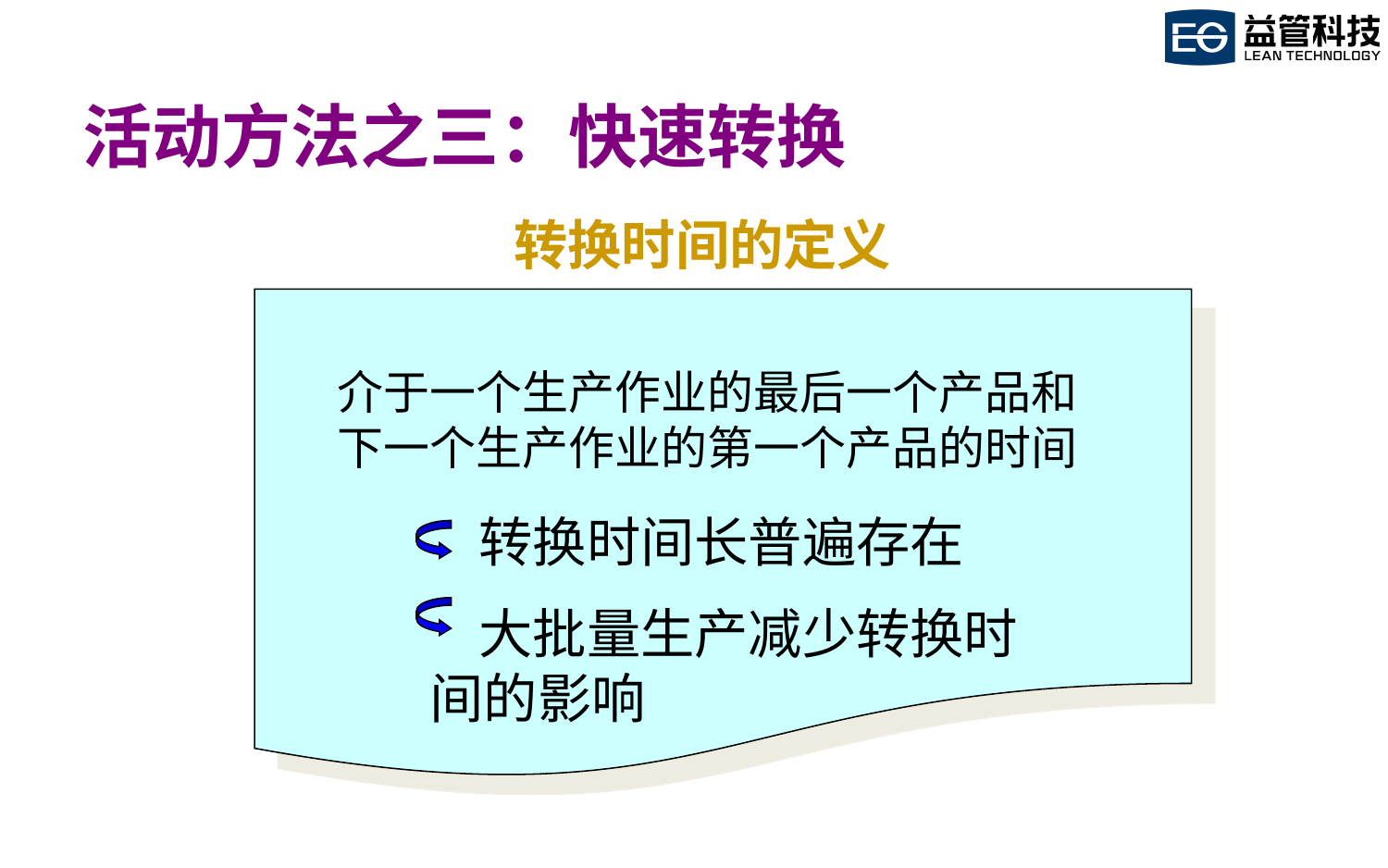

活动方法之三：快速转换
转换时间的定义

介于一个生产作业的最后一个产品和下一个生产作业的第一个产品的时间

   转换时间长普遍存在
   大批量生产减少转换时间的影响